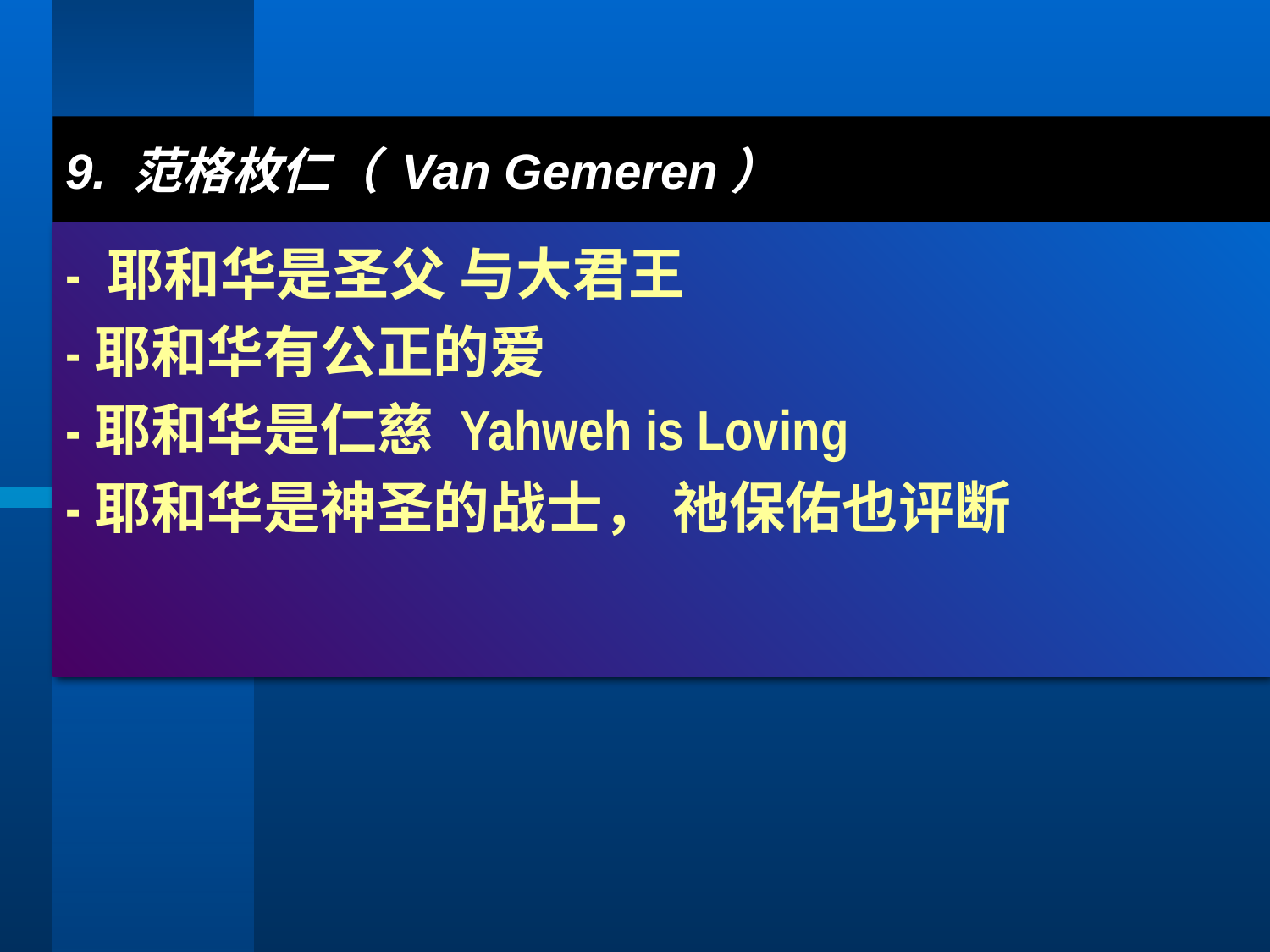

# 9. 范格枚仁（ Van Gemeren）
- 耶和华是圣父 与大君王
-耶和华有公正的爱
-耶和华是仁慈 Yahweh is Loving
-耶和华是神圣的战士， 祂保佑也评断